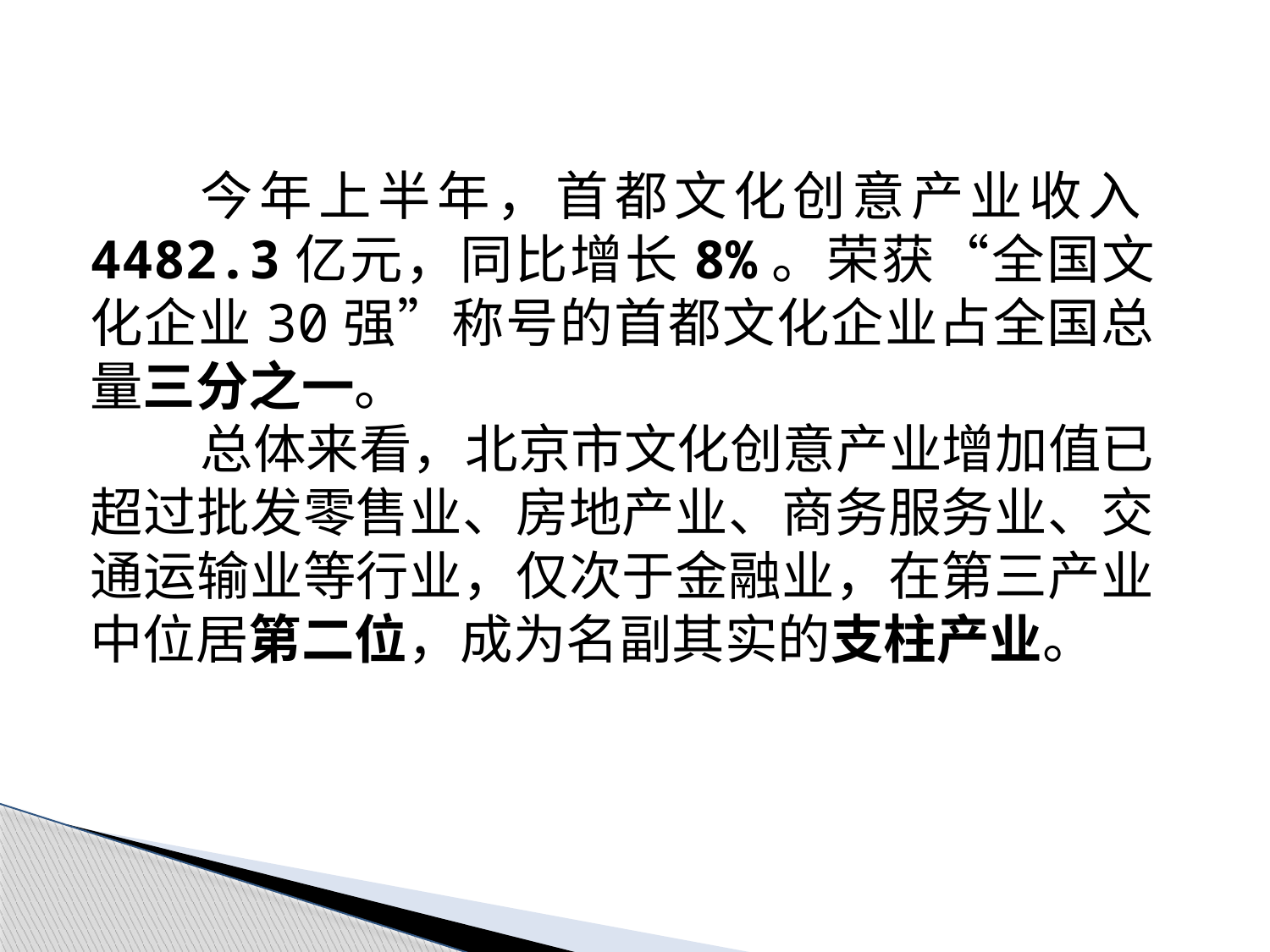

今年上半年，首都文化创意产业收入4482.3亿元，同比增长8%。荣获“全国文化企业30强”称号的首都文化企业占全国总量三分之一。
总体来看，北京市文化创意产业增加值已超过批发零售业、房地产业、商务服务业、交通运输业等行业，仅次于金融业，在第三产业中位居第二位，成为名副其实的支柱产业。